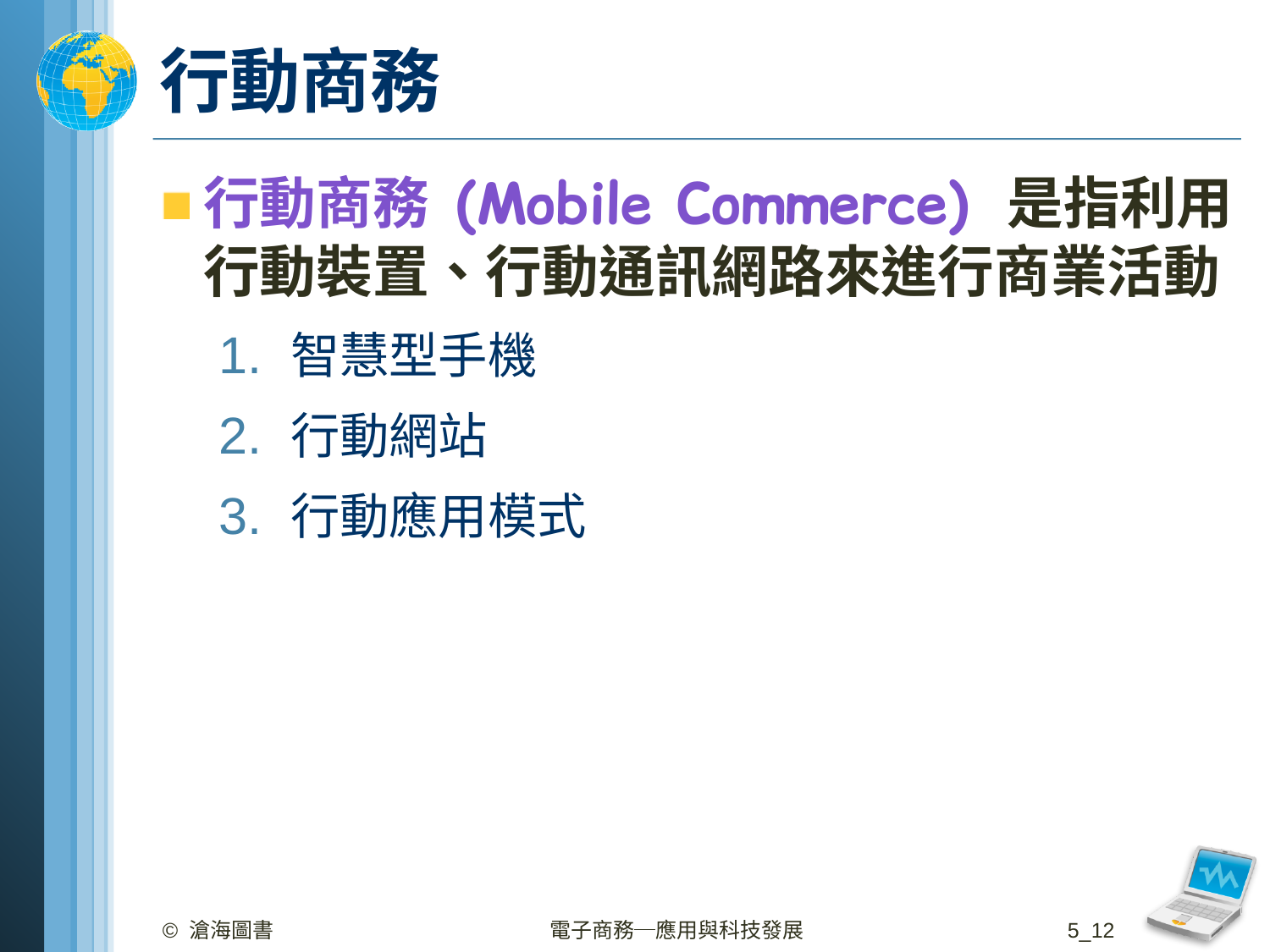

# 行動商務
行動商務 (Mobile Commerce) 是指利用行動裝置、行動通訊網路來進行商業活動
智慧型手機
行動網站
行動應用模式
© 滄海圖書
電子商務─應用與科技發展
5_12